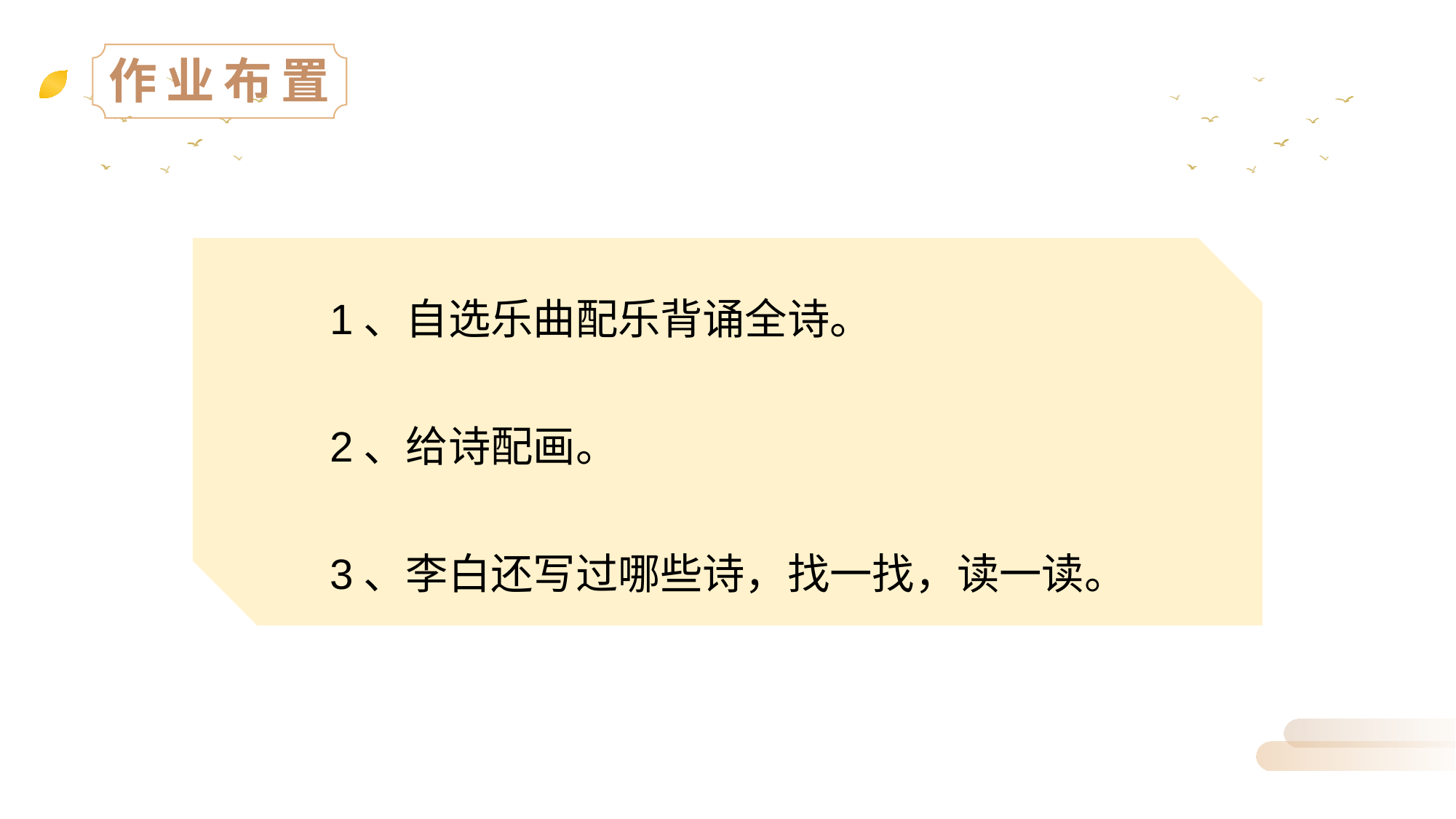

作业布置
1、自选乐曲配乐背诵全诗。
2、给诗配画。
3、李白还写过哪些诗，找一找，读一读。